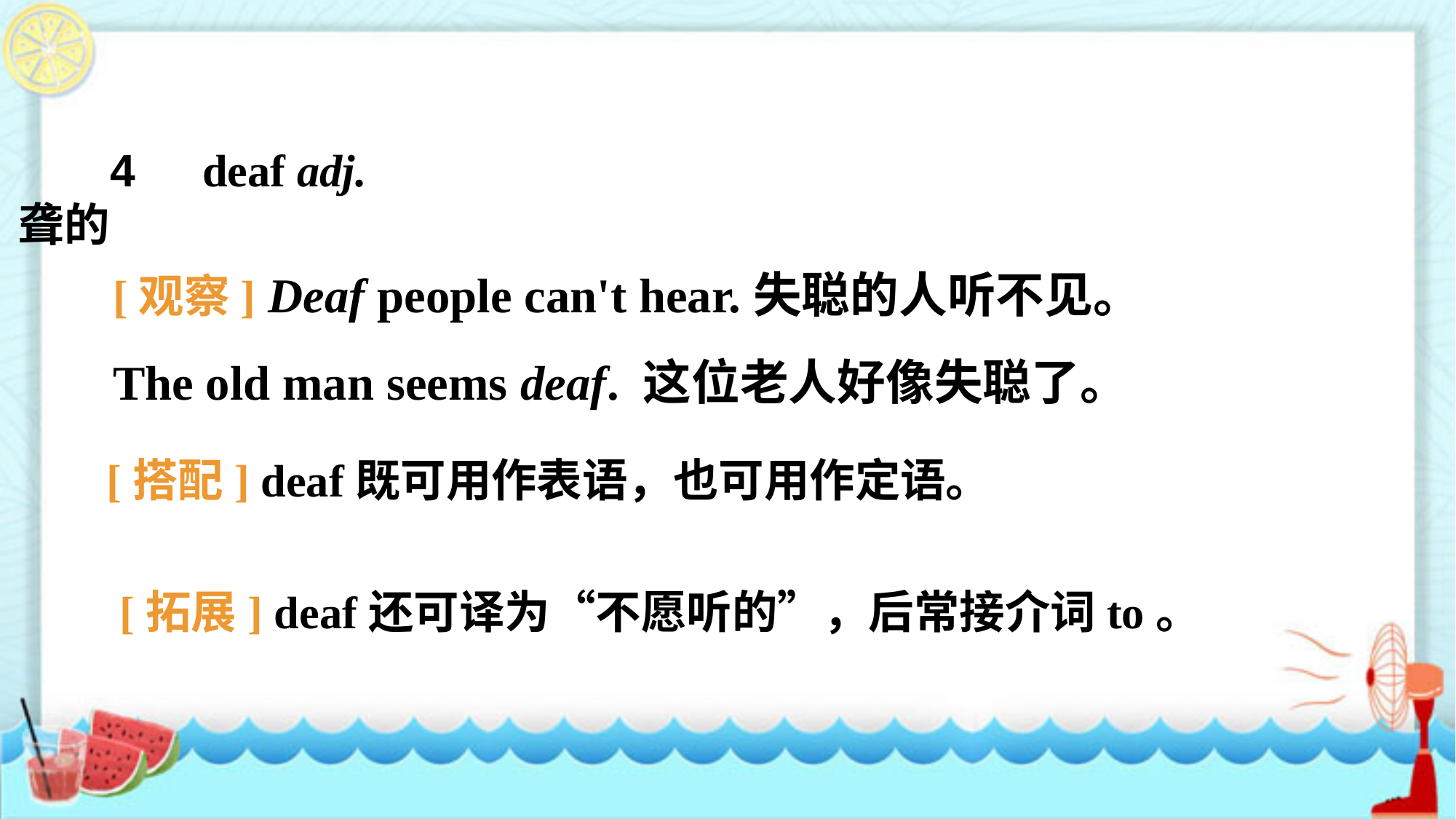

4　deaf adj. 聋的
[观察] Deaf people can't hear.失聪的人听不见。
The old man seems deaf. 这位老人好像失聪了。
[搭配] deaf既可用作表语，也可用作定语。
[拓展] deaf还可译为“不愿听的”，后常接介词to。